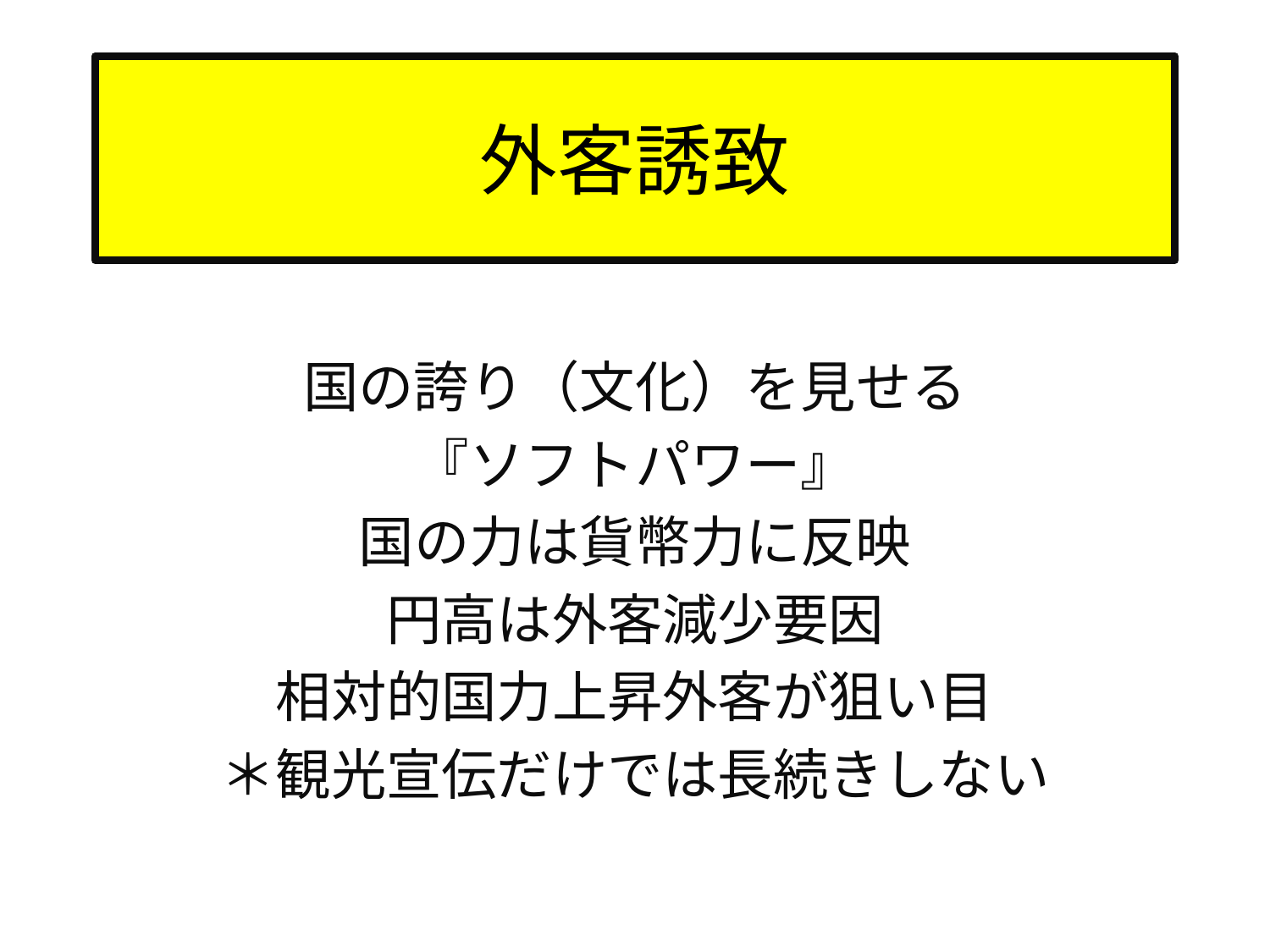

# 外客誘致
国の誇り（文化）を見せる
『ソフトパワー』
国の力は貨幣力に反映
円高は外客減少要因
相対的国力上昇外客が狙い目
＊観光宣伝だけでは長続きしない